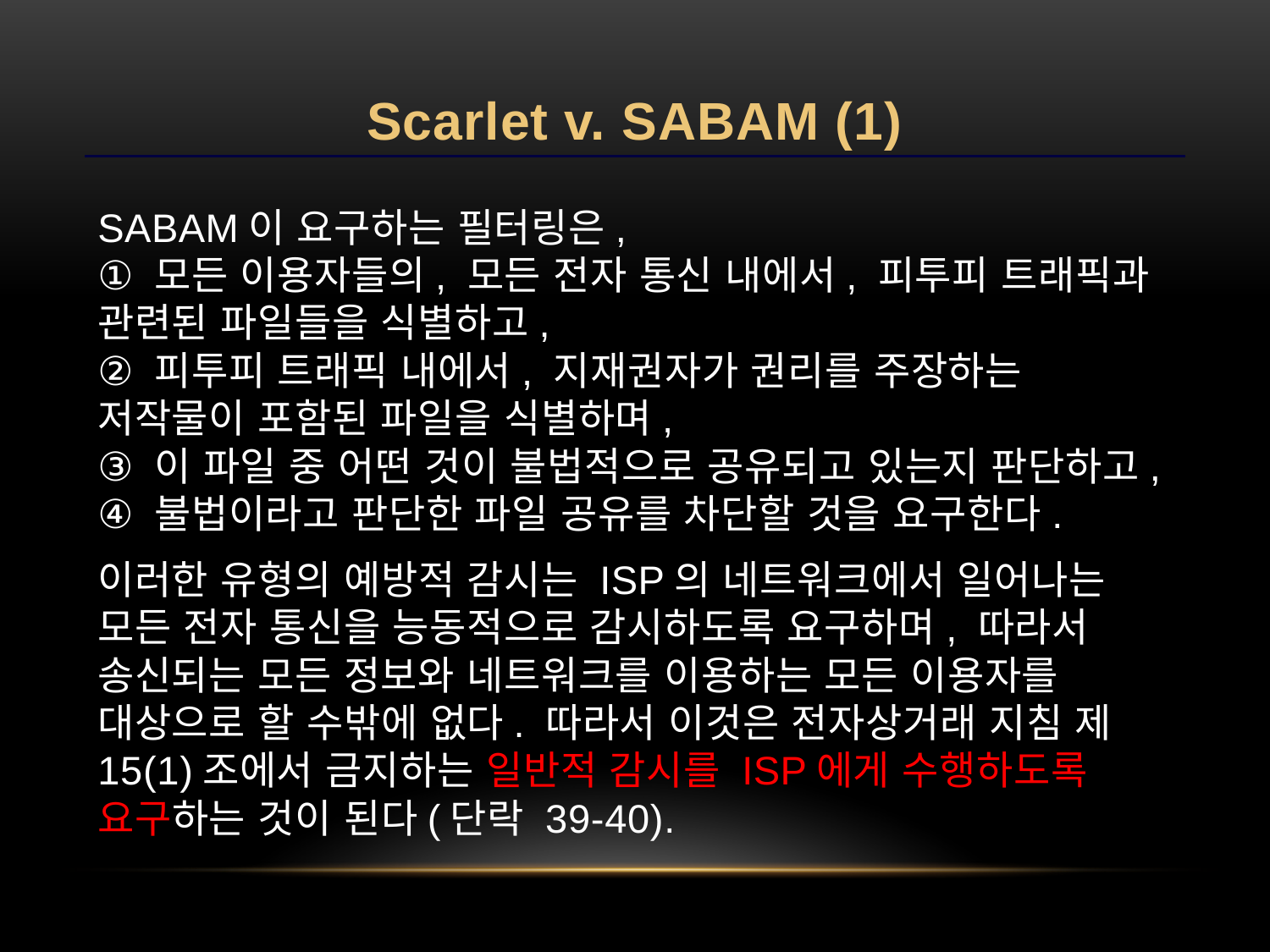

# Scarlet v. SABAM (1)
SABAM이 요구하는 필터링은,
① 모든 이용자들의, 모든 전자 통신 내에서, 피투피 트래픽과 관련된 파일들을 식별하고,
② 피투피 트래픽 내에서, 지재권자가 권리를 주장하는 저작물이 포함된 파일을 식별하며,
③ 이 파일 중 어떤 것이 불법적으로 공유되고 있는지 판단하고,
④ 불법이라고 판단한 파일 공유를 차단할 것을 요구한다.
이러한 유형의 예방적 감시는 ISP의 네트워크에서 일어나는 모든 전자 통신을 능동적으로 감시하도록 요구하며, 따라서 송신되는 모든 정보와 네트워크를 이용하는 모든 이용자를 대상으로 할 수밖에 없다. 따라서 이것은 전자상거래 지침 제15(1)조에서 금지하는 일반적 감시를 ISP에게 수행하도록 요구하는 것이 된다(단락 39-40).